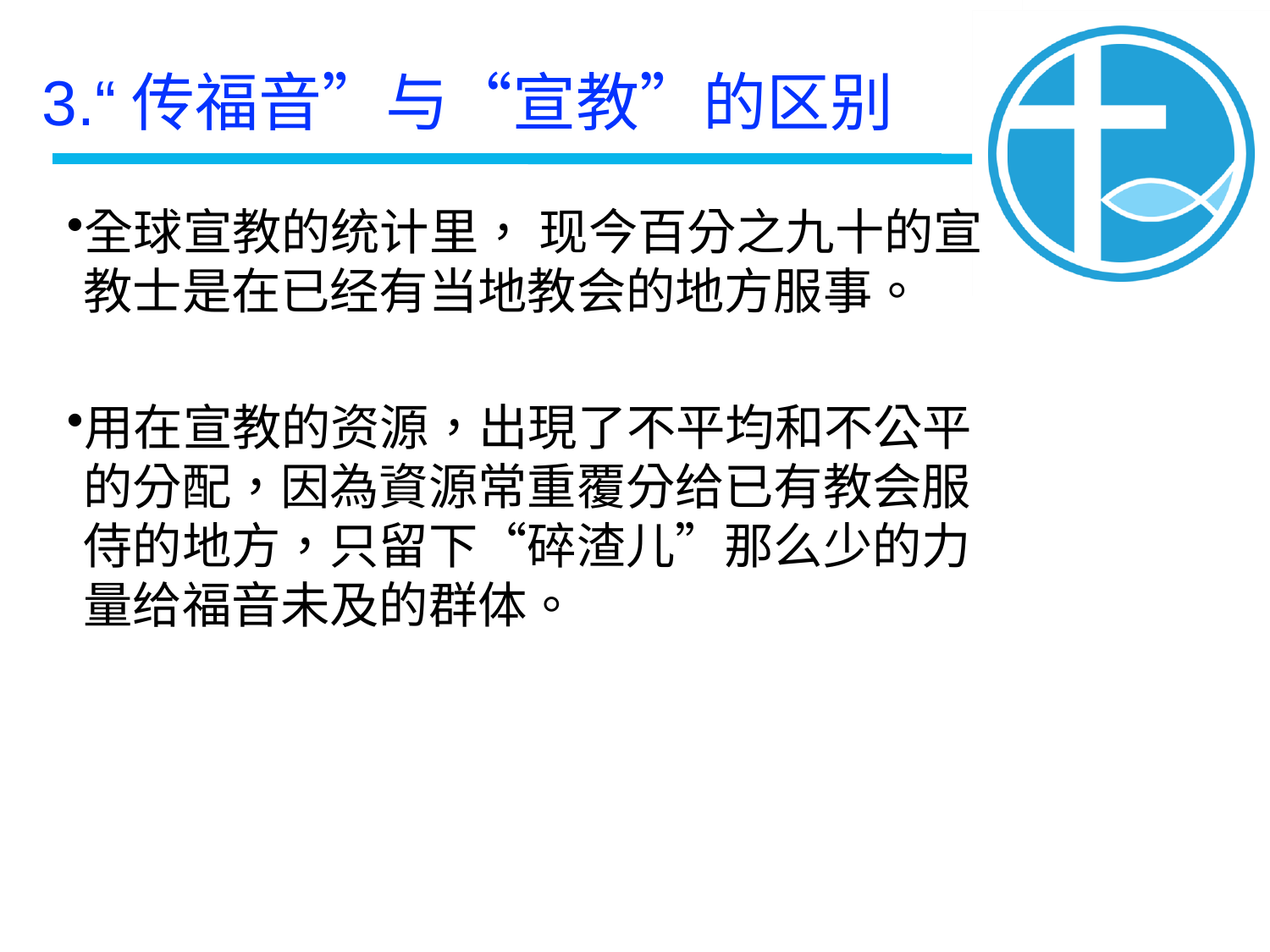

3.“传福音”与“宣教”的区别
全球宣教的统计里， 现今百分之九十的宣教士是在已经有当地教会的地方服事。

用在宣教的资源，出現了不平均和不公平的分配，因為資源常重覆分给已有教会服侍的地方，只留下“碎渣儿”那么少的力量给福音未及的群体。